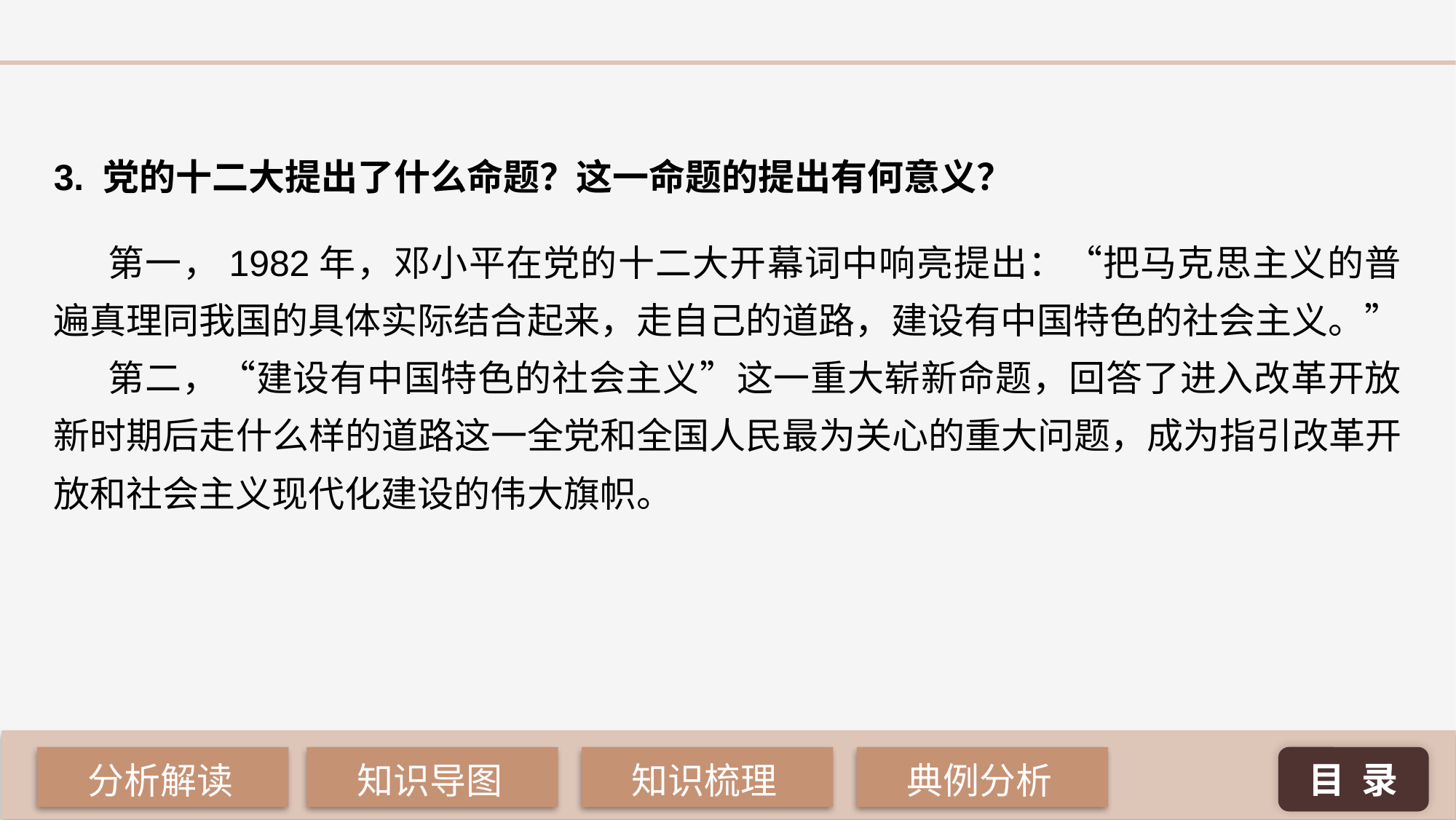

3. 党的十二大提出了什么命题？这一命题的提出有何意义？
第一，1982年，邓小平在党的十二大开幕词中响亮提出：“把马克思主义的普遍真理同我国的具体实际结合起来，走自己的道路，建设有中国特色的社会主义。”
第二，“建设有中国特色的社会主义”这一重大崭新命题，回答了进入改革开放新时期后走什么样的道路这一全党和全国人民最为关心的重大问题，成为指引改革开放和社会主义现代化建设的伟大旗帜。